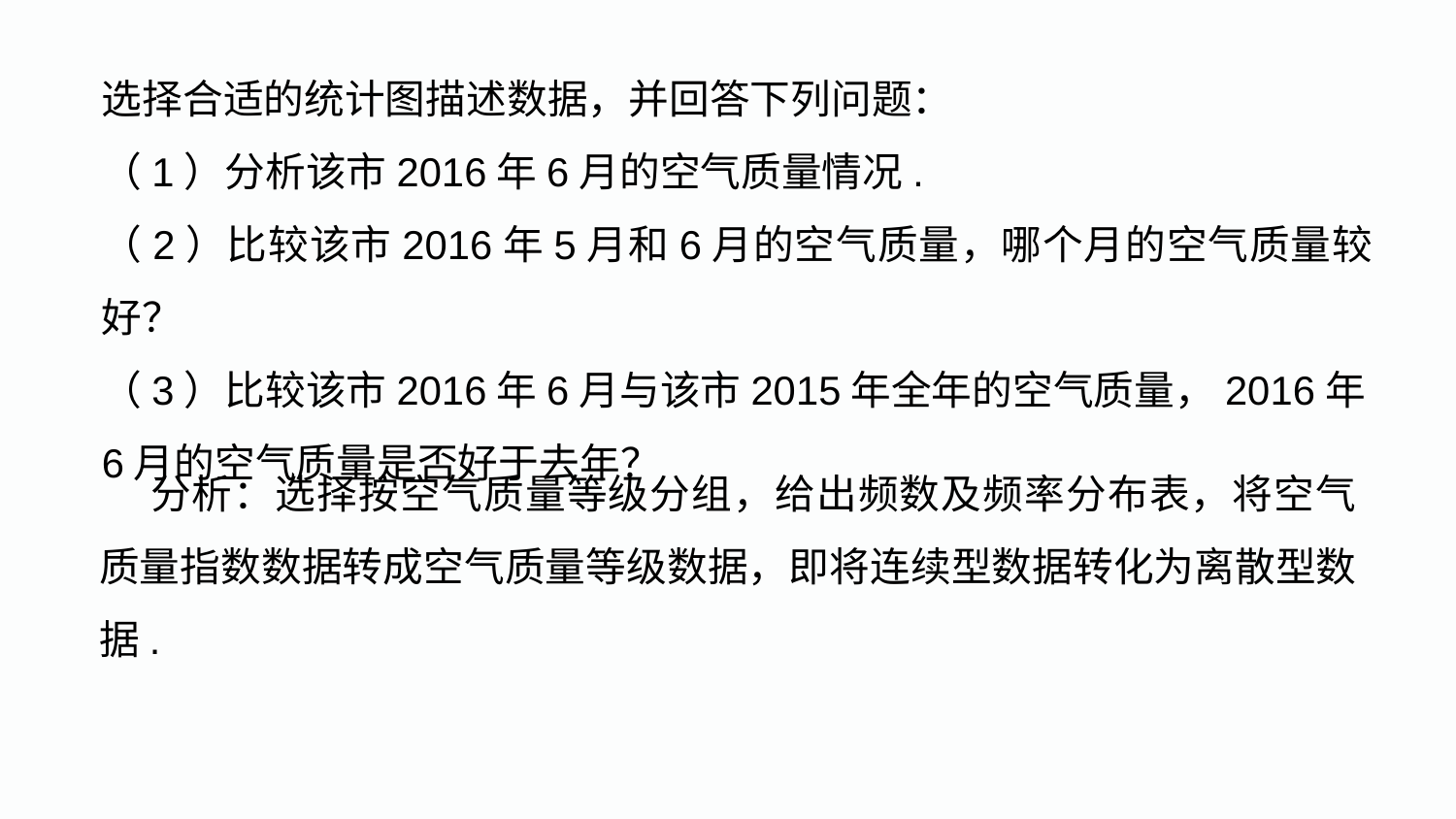

选择合适的统计图描述数据，并回答下列问题：
（1）分析该市2016年6月的空气质量情况.
（2）比较该市2016年5月和6月的空气质量，哪个月的空气质量较好？
（3）比较该市2016年6月与该市2015年全年的空气质量，2016年6月的空气质量是否好于去年？
    分析：选择按空气质量等级分组，给出频数及频率分布表，将空气质量指数数据转成空气质量等级数据，即将连续型数据转化为离散型数据.